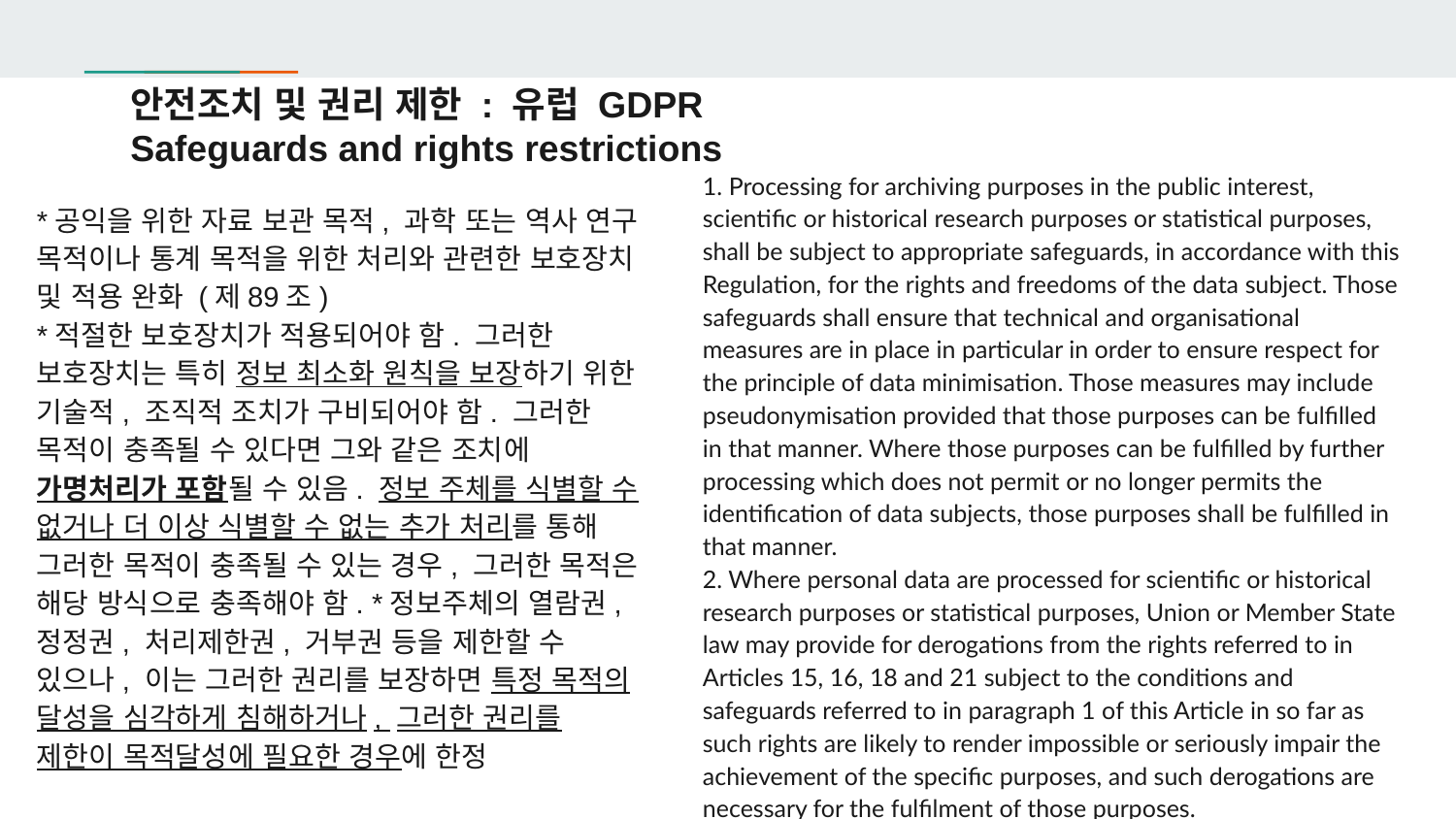

# 안전조치 및 권리 제한 : 유럽 GDPR Safeguards and rights restrictions
1. Processing for archiving purposes in the public interest, scientific or historical research purposes or statistical purposes, shall be subject to appropriate safeguards, in accordance with this Regulation, for the rights and freedoms of the data subject. Those safeguards shall ensure that technical and organisational measures are in place in particular in order to ensure respect for the principle of data minimisation. Those measures may include pseudonymisation provided that those purposes can be fulfilled in that manner. Where those purposes can be fulfilled by further processing which does not permit or no longer permits the identification of data subjects, those purposes shall be fulfilled in that manner.
2. Where personal data are processed for scientific or historical research purposes or statistical purposes, Union or Member State law may provide for derogations from the rights referred to in Articles 15, 16, 18 and 21 subject to the conditions and safeguards referred to in paragraph 1 of this Article in so far as such rights are likely to render impossible or seriously impair the achievement of the specific purposes, and such derogations are necessary for the fulfilment of those purposes.
*공익을 위한 자료 보관 목적, 과학 또는 역사 연구 목적이나 통계 목적을 위한 처리와 관련한 보호장치 및 적용 완화 (제89조)
*적절한 보호장치가 적용되어야 함. 그러한 보호장치는 특히 정보 최소화 원칙을 보장하기 위한 기술적, 조직적 조치가 구비되어야 함. 그러한 목적이 충족될 수 있다면 그와 같은 조치에 가명처리가 포함될 수 있음. 정보 주체를 식별할 수 없거나 더 이상 식별할 수 없는 추가 처리를 통해 그러한 목적이 충족될 수 있는 경우, 그러한 목적은 해당 방식으로 충족해야 함. *정보주체의 열람권, 정정권, 처리제한권, 거부권 등을 제한할 수 있으나, 이는 그러한 권리를 보장하면 특정 목적의 달성을 심각하게 침해하거나, 그러한 권리를 제한이 목적달성에 필요한 경우에 한정